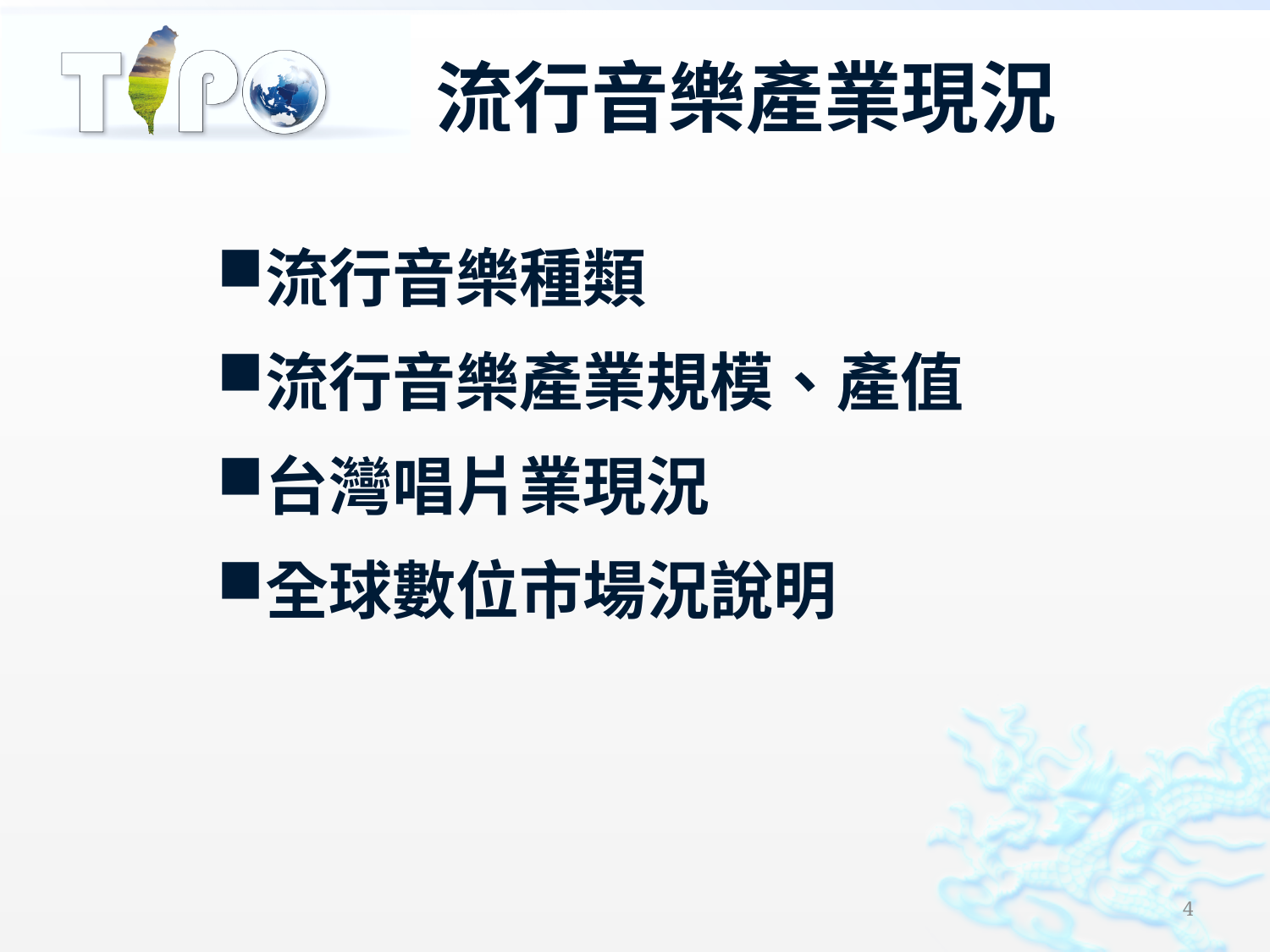

# 流行音樂產業現況
流行音樂種類
流行音樂產業規模、產值
台灣唱片業現況
全球數位市場況說明
4